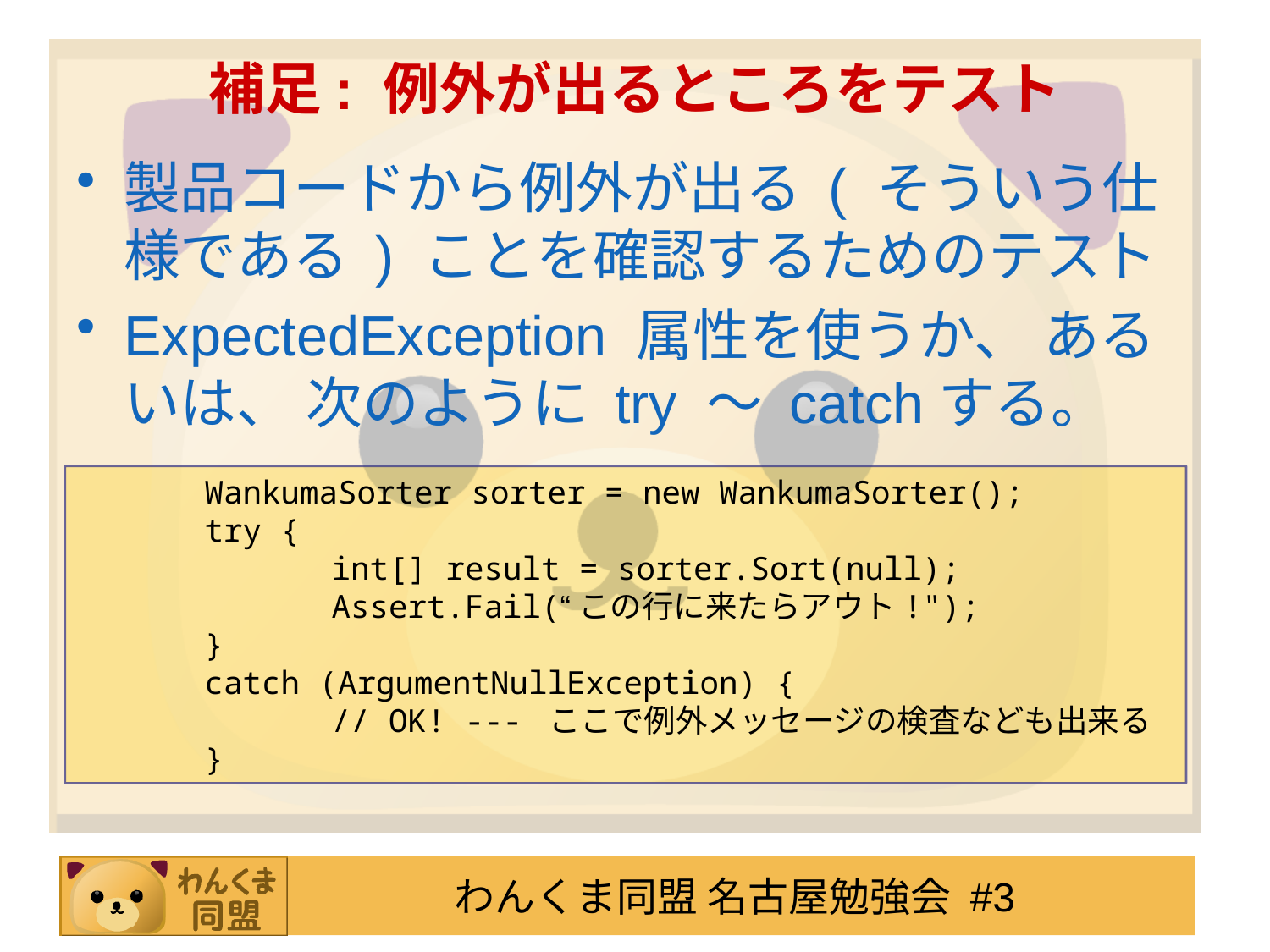

# 補足: 例外が出るところをテスト
製品コードから例外が出る ( そういう仕様である ) ことを確認するためのテスト
ExpectedException 属性を使うか、 あるいは、 次のように try ～ catchする。
	WankumaSorter sorter = new WankumaSorter();
	try {
		int[] result = sorter.Sort(null);
		Assert.Fail(“この行に来たらアウト!");
	}
	catch (ArgumentNullException) {
		// OK! --- ここで例外メッセージの検査なども出来る
	}